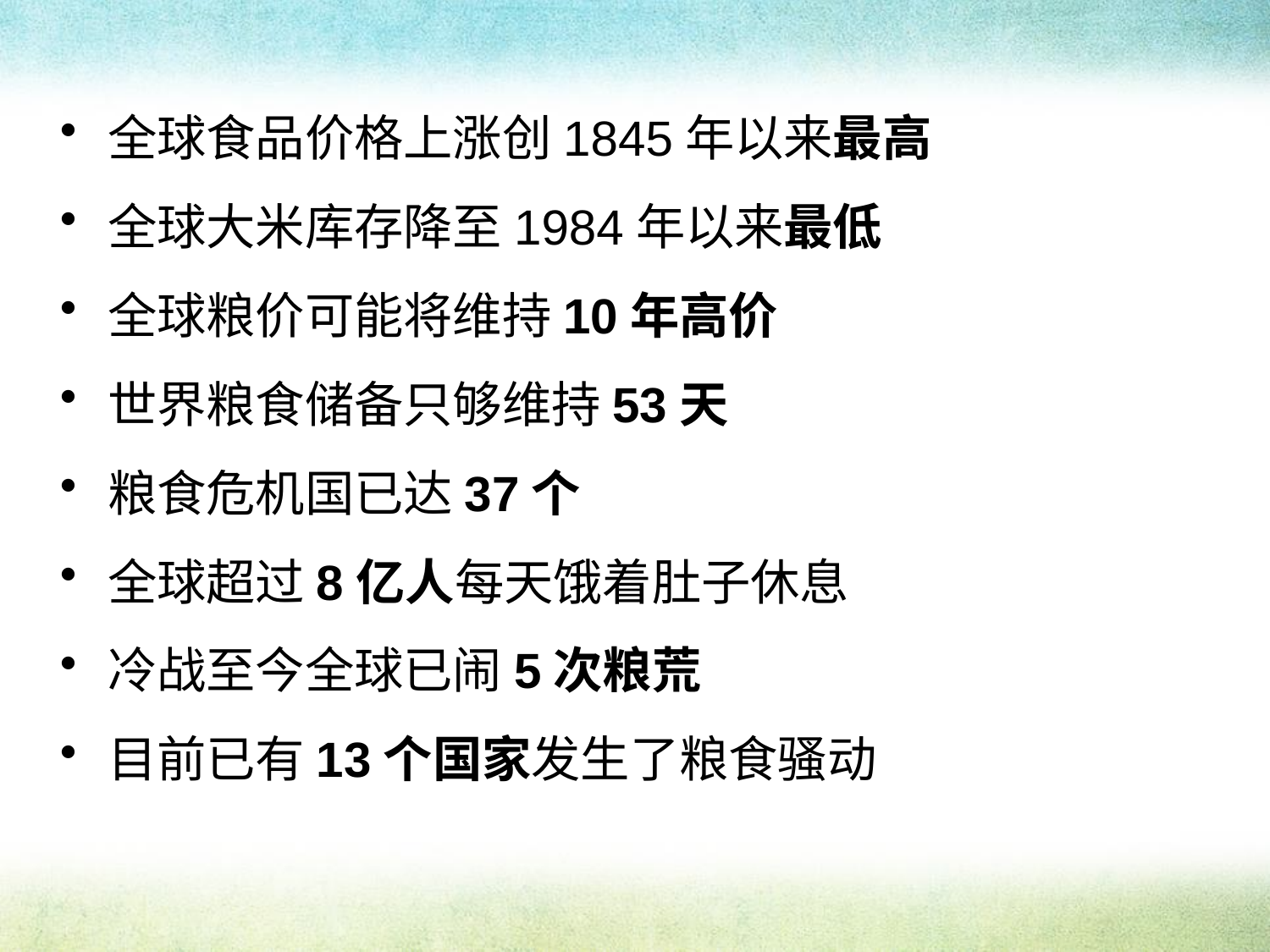

全球食品价格上涨创1845年以来最高
全球大米库存降至1984年以来最低
全球粮价可能将维持10年高价
世界粮食储备只够维持53天
粮食危机国已达37个
全球超过8亿人每天饿着肚子休息
冷战至今全球已闹5次粮荒
目前已有13个国家发生了粮食骚动